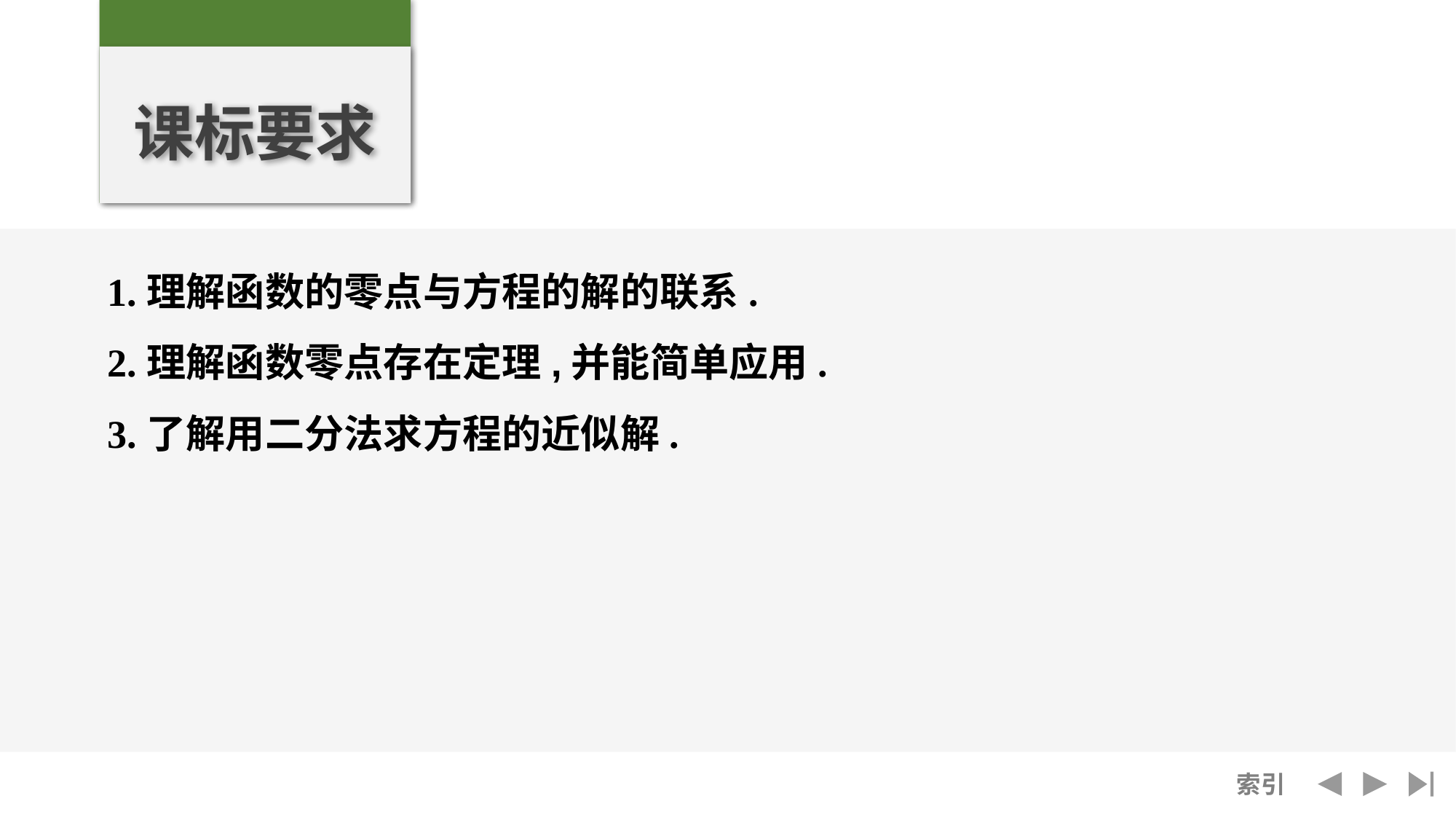

1.理解函数的零点与方程的解的联系.
2.理解函数零点存在定理,并能简单应用.
3.了解用二分法求方程的近似解.